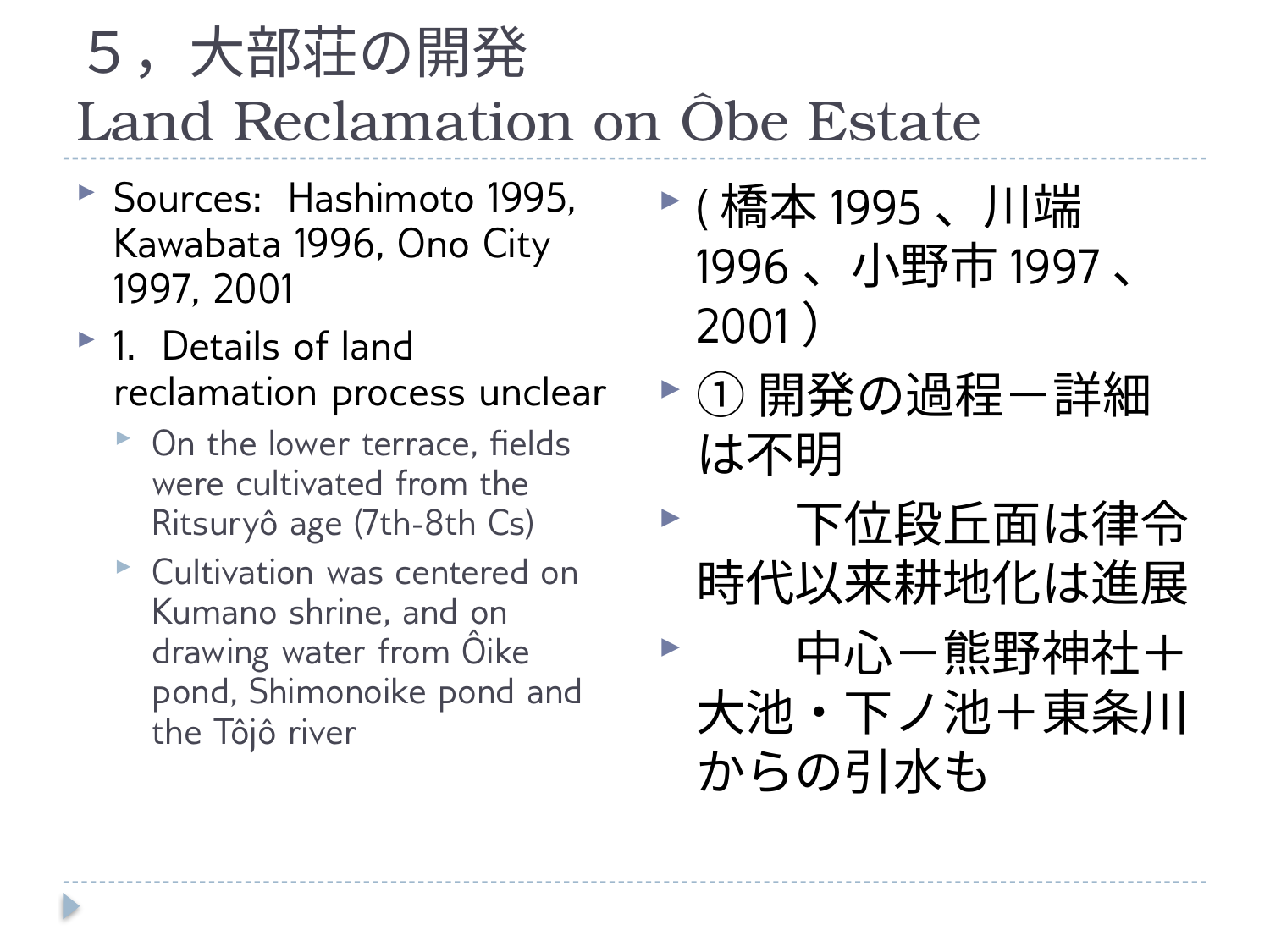

５，大部荘の開発
Land Reclamation on Ôbe Estate
Sources:  Hashimoto 1995, Kawabata 1996, Ono City 1997, 2001
1.  Details of land reclamation process unclear
On the lower terrace, fields were cultivated from the Ritsuryô age (7th-8th Cs)
Cultivation was centered on Kumano shrine, and on drawing water from Ôike pond, Shimonoike pond and the Tôjô river
(橋本1995、川端1996、小野市1997、2001）
①開発の過程－詳細は不明
　　下位段丘面は律令時代以来耕地化は進展
　　中心－熊野神社＋大池・下ノ池＋東条川からの引水も